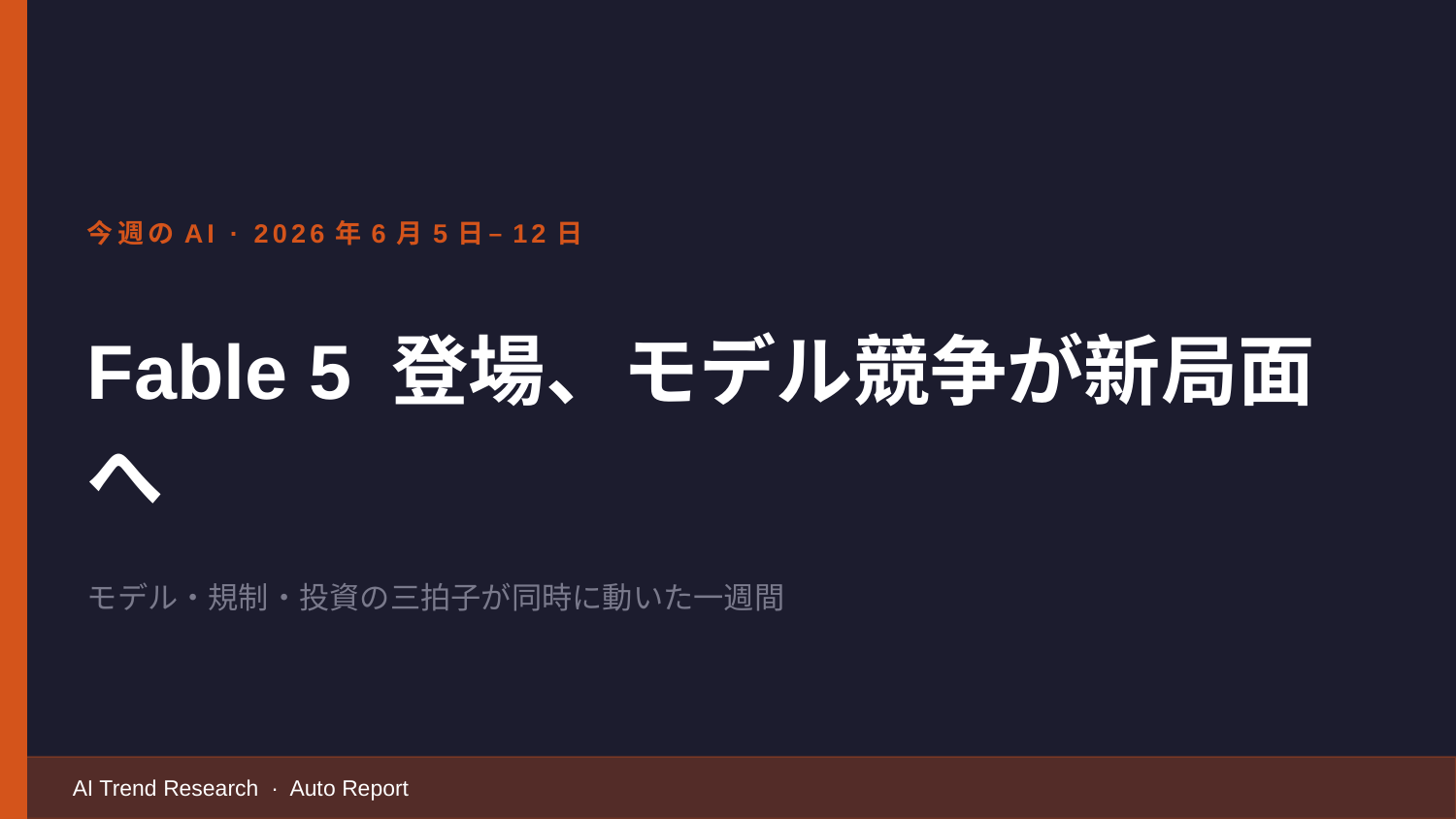

今週のAI · 2026年6月5日–12日
Fable 5 登場、モデル競争が新局面へ
モデル・規制・投資の三拍子が同時に動いた一週間

AI Trend Research  ·  Auto Report